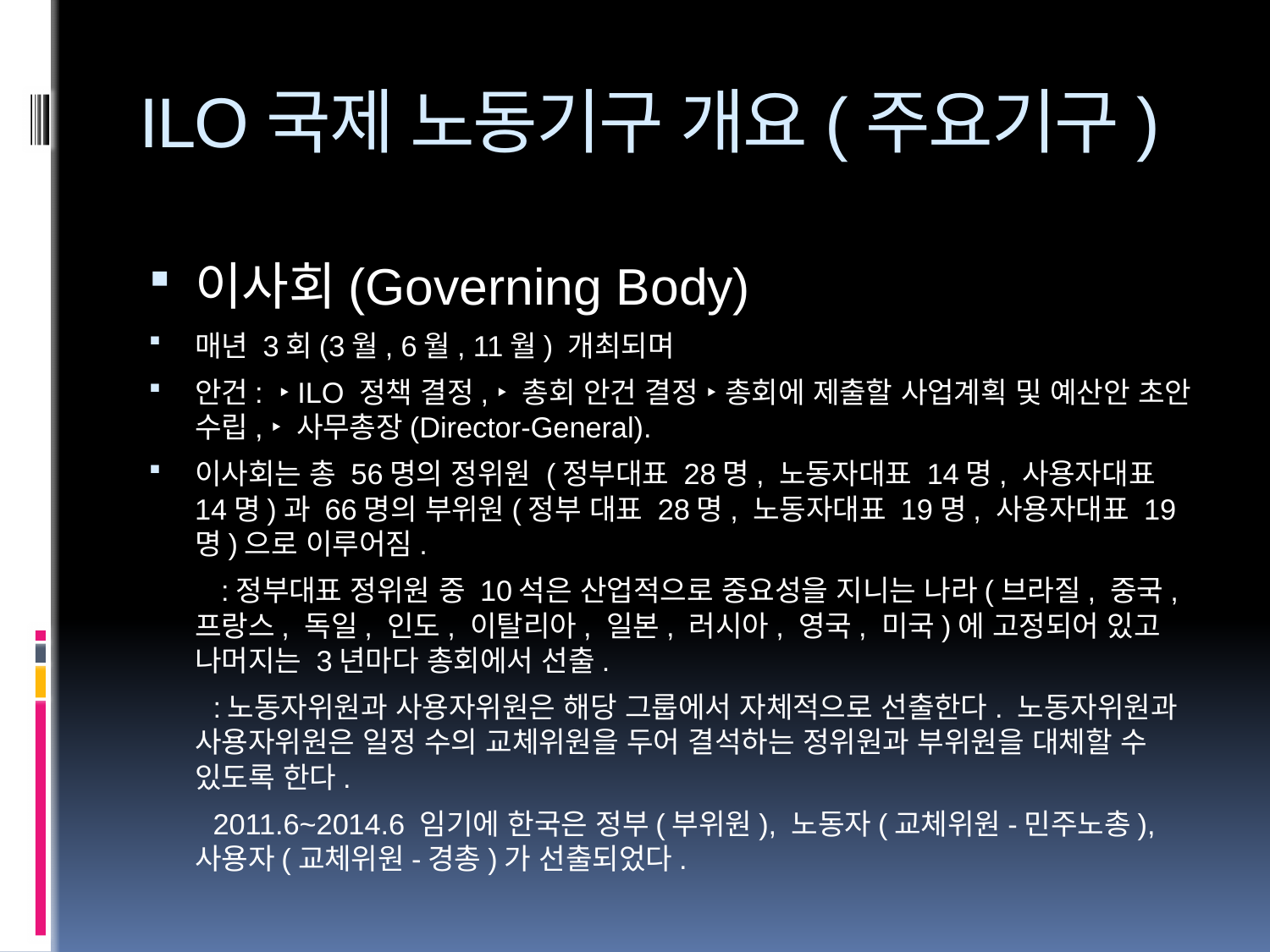

# ILO국제 노동기구 개요(주요기구)
이사회(Governing Body)
매년 3회(3월, 6월, 11월) 개최되며
안건:  ‣ ILO 정책 결정, ‣ 총회 안건 결정 ‣ 총회에 제출할 사업계획 및 예산안 초안 수립, ‣ 사무총장(Director-General).
이사회는 총 56명의 정위원 (정부대표 28명, 노동자대표 14명, 사용자대표 14명)과 66명의 부위원(정부 대표 28명, 노동자대표 19명, 사용자대표 19명)으로 이루어짐.
         :정부대표 정위원 중 10석은 산업적으로 중요성을 지니는 나라(브라질, 중국, 프랑스, 독일, 인도, 이탈리아, 일본, 러시아, 영국, 미국)에 고정되어 있고 나머지는 3년마다 총회에서 선출.
        :노동자위원과 사용자위원은 해당 그룹에서 자체적으로 선출한다. 노동자위원과 사용자위원은 일정 수의 교체위원을 두어 결석하는 정위원과 부위원을 대체할 수 있도록 한다.
        2011.6~2014.6 임기에 한국은 정부(부위원), 노동자(교체위원-민주노총), 사용자(교체위원-경총)가 선출되었다.